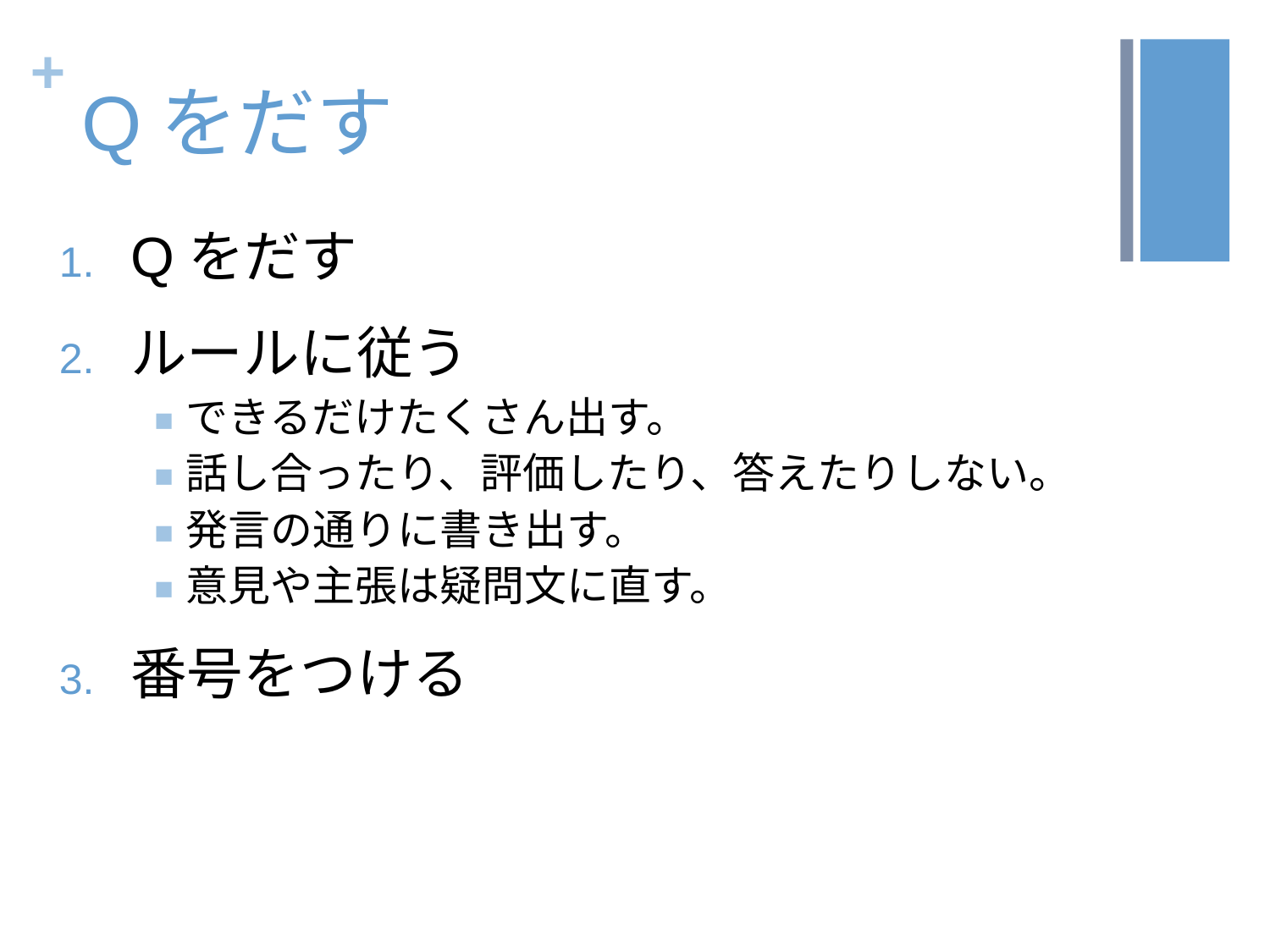

# Qをだす
Qをだす
ルールに従う
できるだけたくさん出す。
話し合ったり、評価したり、答えたりしない。
発言の通りに書き出す。
意見や主張は疑問文に直す。
番号をつける